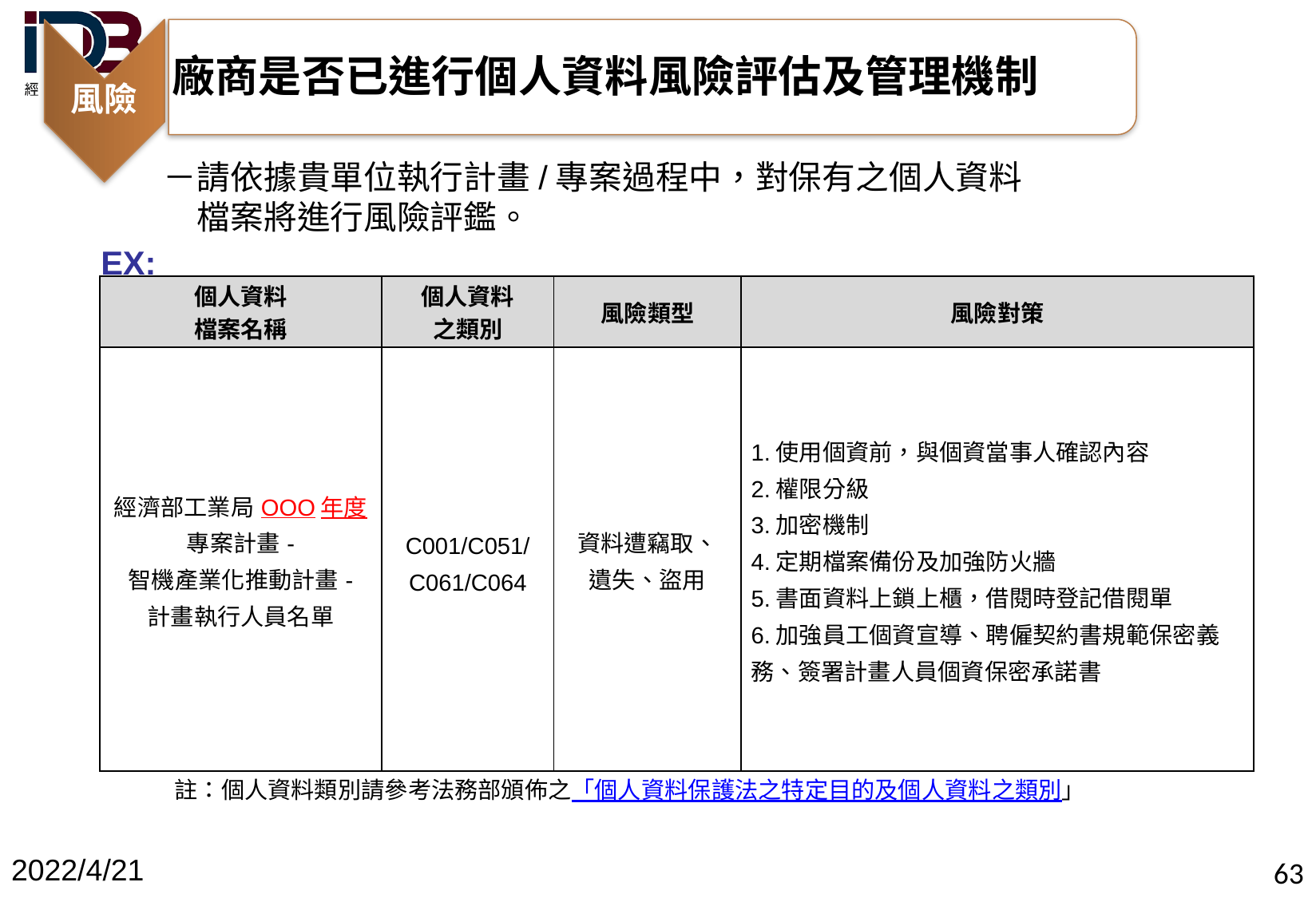

2022/4/21
63

風險

廠商是否已進行個人資料風險評估及管理機制
－請依據貴單位執行計畫/專案過程中，對保有之個人資料
　檔案將進行風險評鑑。
EX:

| 個人資料 檔案名稱 | 個人資料 之類別 | 風險類型 | 風險對策 |
| --- | --- | --- | --- |
| 經濟部工業局OOO年度 專案計畫- 智機產業化推動計畫- 計畫執行人員名單 | C001/C051/ C061/C064 | 資料遭竊取、 遺失、盜用 | 1.使用個資前，與個資當事人確認內容 2.權限分級 3.加密機制 4.定期檔案備份及加強防火牆 5.書面資料上鎖上櫃，借閱時登記借閱單 6.加強員工個資宣導、聘僱契約書規範保密義務、簽署計畫人員個資保密承諾書 |
註：個人資料類別請參考法務部頒佈之「個人資料保護法之特定目的及個人資料之類別」